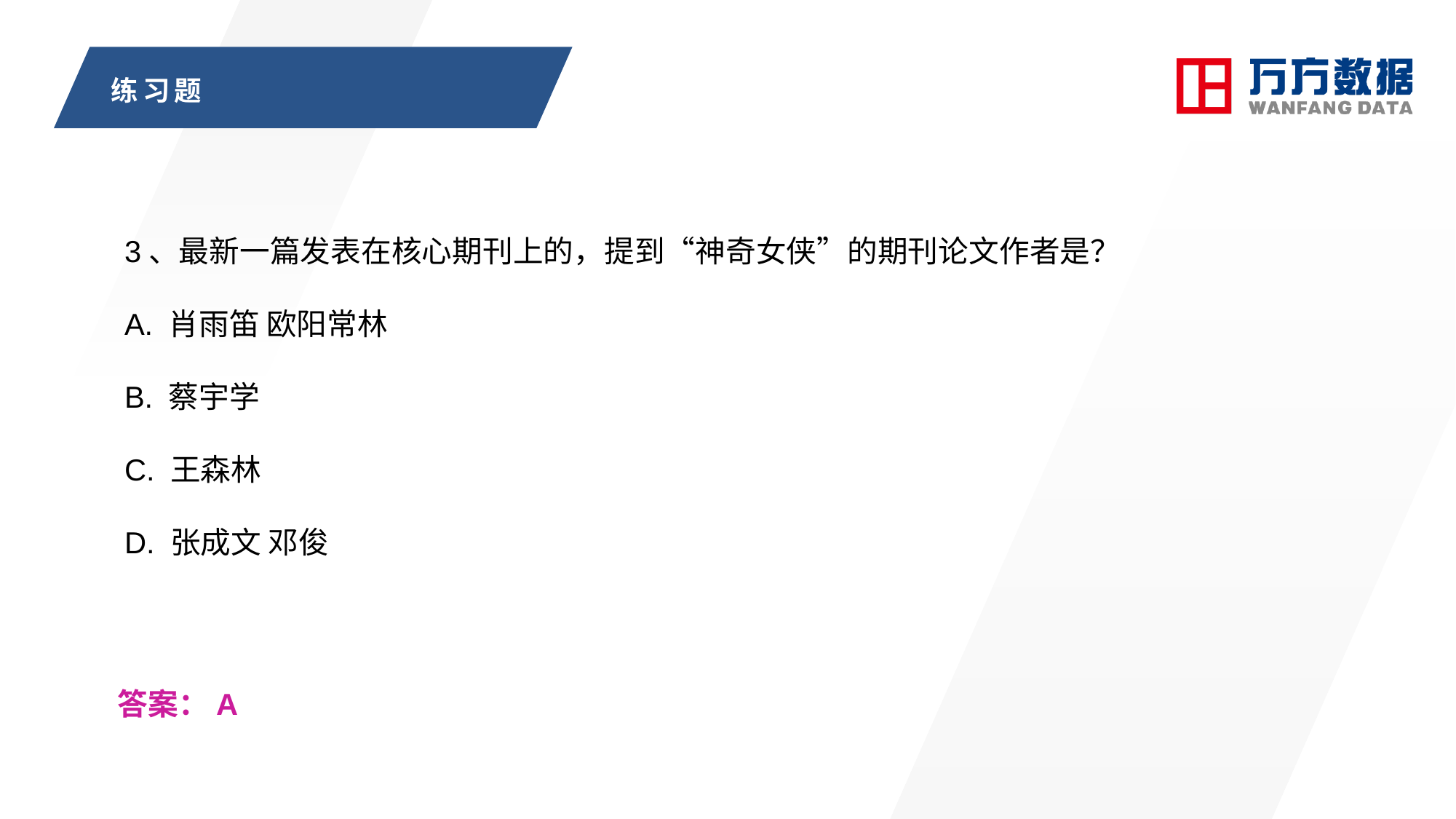

# 练习题

3、最新一篇发表在核心期刊上的，提到“神奇女侠”的期刊论文作者是？
A. 肖雨笛 欧阳常林
B. 蔡宇学
C. 王森林
D. 张成文 邓俊
答案：A